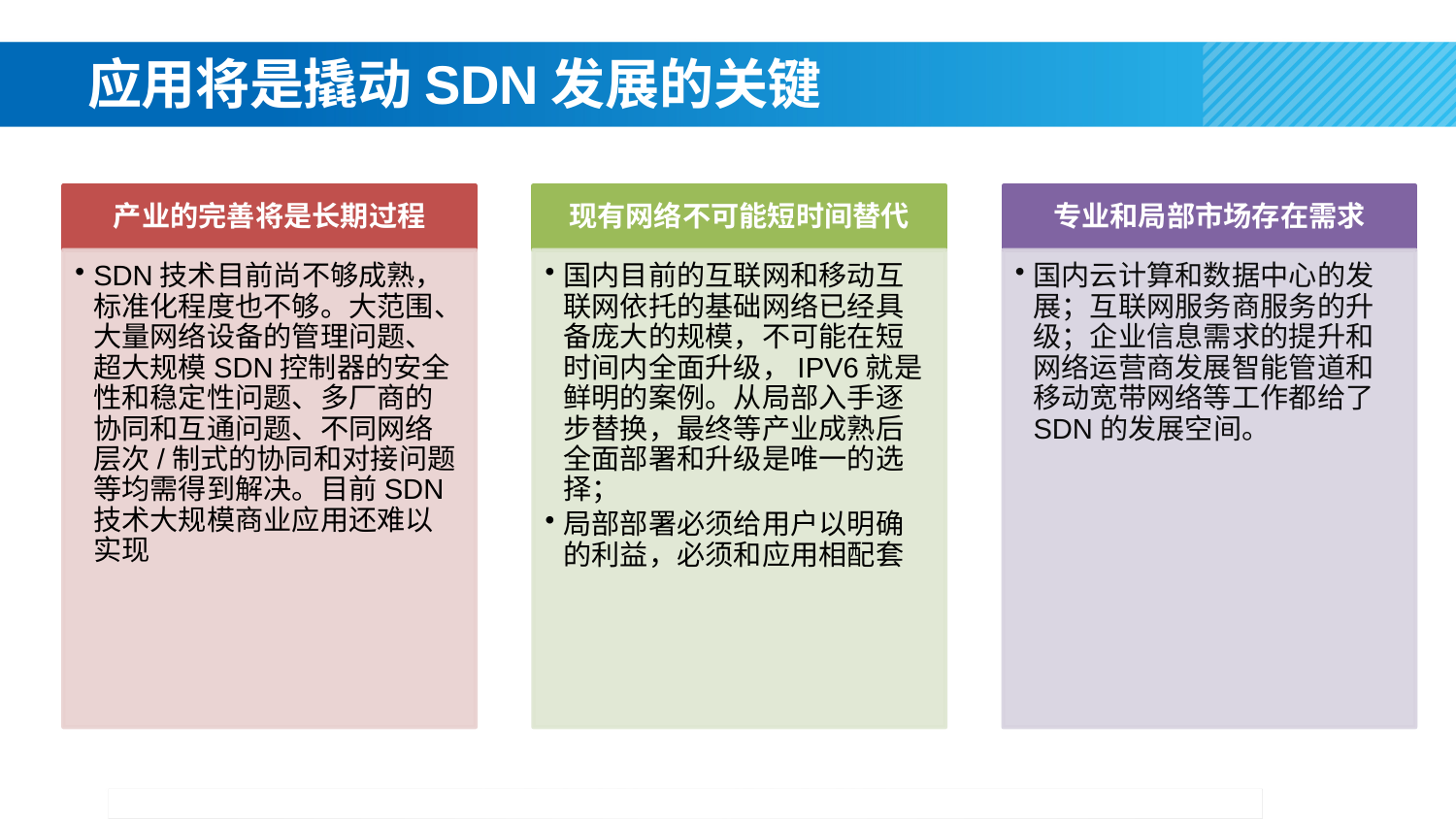

# 应用将是撬动SDN发展的关键
产业的完善将是长期过程
SDN技术目前尚不够成熟，标准化程度也不够。大范围、大量网络设备的管理问题、超大规模SDN控制器的安全性和稳定性问题、多厂商的协同和互通问题、不同网络层次/制式的协同和对接问题等均需得到解决。目前SDN技术大规模商业应用还难以实现
现有网络不可能短时间替代
国内目前的互联网和移动互联网依托的基础网络已经具备庞大的规模，不可能在短时间内全面升级，IPV6就是鲜明的案例。从局部入手逐步替换，最终等产业成熟后全面部署和升级是唯一的选择；
局部部署必须给用户以明确的利益，必须和应用相配套
专业和局部市场存在需求
国内云计算和数据中心的发展；互联网服务商服务的升级；企业信息需求的提升和网络运营商发展智能管道和移动宽带网络等工作都给了SDN的发展空间。